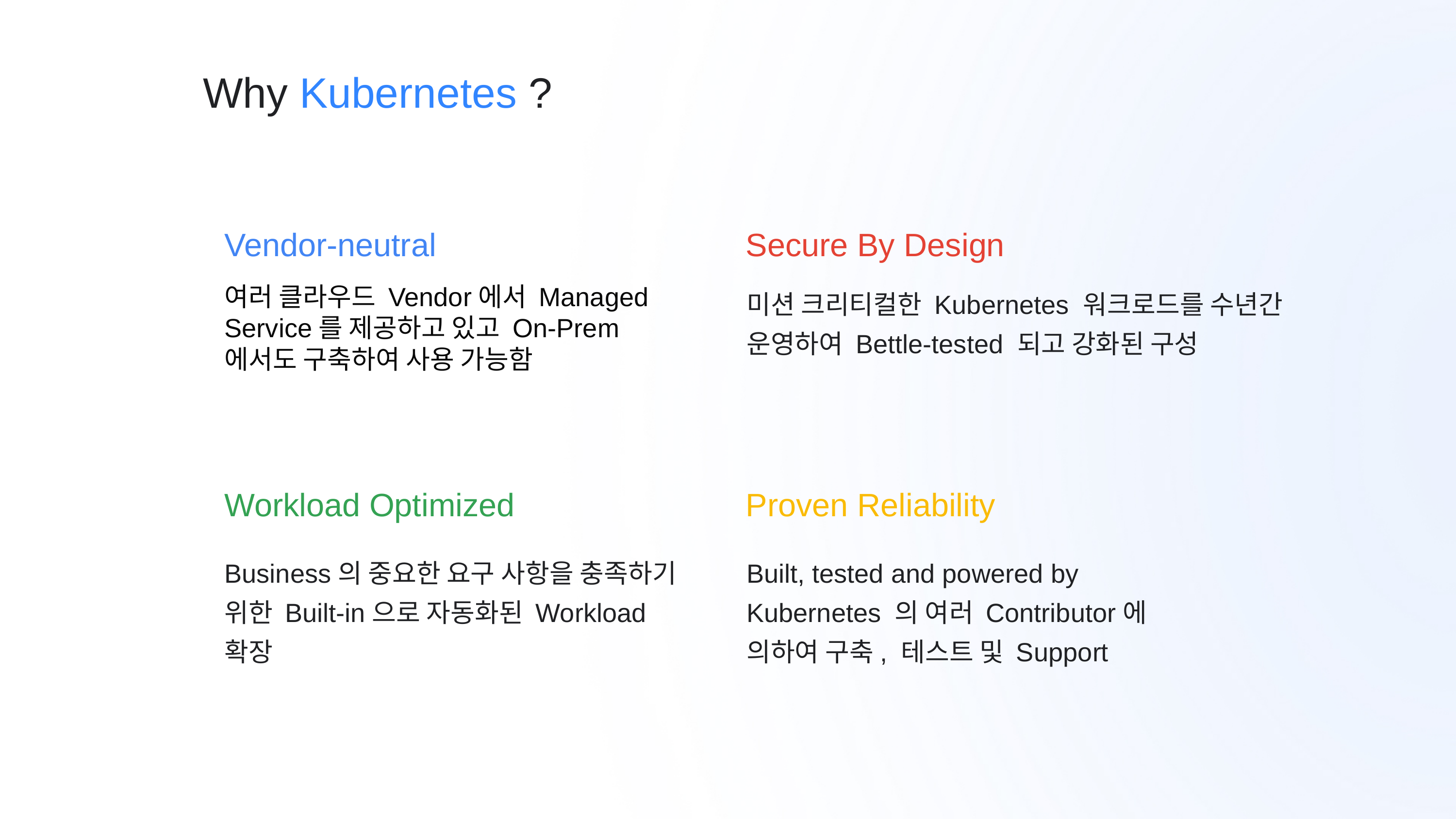

Why Kubernetes ?
Vendor-neutral
Secure By Design
여러 클라우드 Vendor에서 Managed Service를 제공하고 있고 On-Prem 에서도 구축하여 사용 가능함
미션 크리티컬한 Kubernetes 워크로드를 수년간 운영하여 Bettle-tested 되고 강화된 구성
Workload Optimized
Proven Reliability
Business의 중요한 요구 사항을 충족하기 위한 Built-in으로 자동화된 Workload 확장
Built, tested and powered by
Kubernetes 의 여러 Contributor에 의하여 구축, 테스트 및 Support